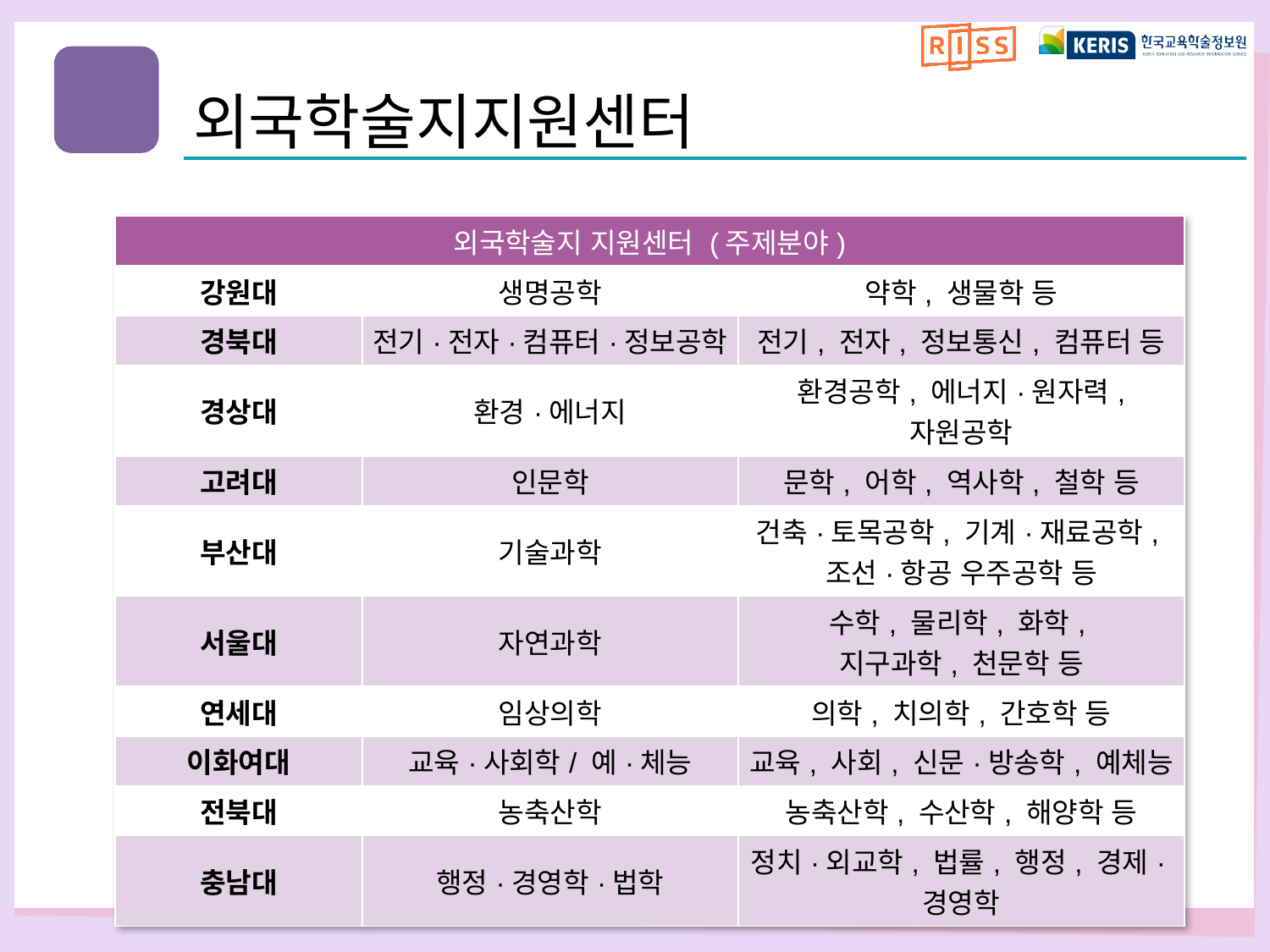

# 외국학술지지원센터
| 외국학술지 지원센터 (주제분야) |  |  |
| --- | --- | --- |
| 강원대 | 생명공학 | 약학, 생물학 등 |
| 경북대 | 전기·전자·컴퓨터·정보공학 | 전기, 전자, 정보통신, 컴퓨터 등 |
| 경상대 | 환경·에너지 | 환경공학, 에너지·원자력, 자원공학 |
| 고려대 | 인문학 | 문학, 어학, 역사학, 철학 등 |
| 부산대 | 기술과학 | 건축·토목공학, 기계·재료공학, 조선·항공 우주공학 등 |
| 서울대 | 자연과학 | 수학, 물리학, 화학, 지구과학, 천문학 등 |
| 연세대 | 임상의학 | 의학, 치의학, 간호학 등 |
| 이화여대 | 교육·사회학/ 예·체능 | 교육, 사회, 신문·방송학, 예체능 |
| 전북대 | 농축산학 | 농축산학, 수산학, 해양학 등 |
| 충남대 | 행정·경영학·법학 | 정치·외교학, 법률, 행정, 경제·경영학 |